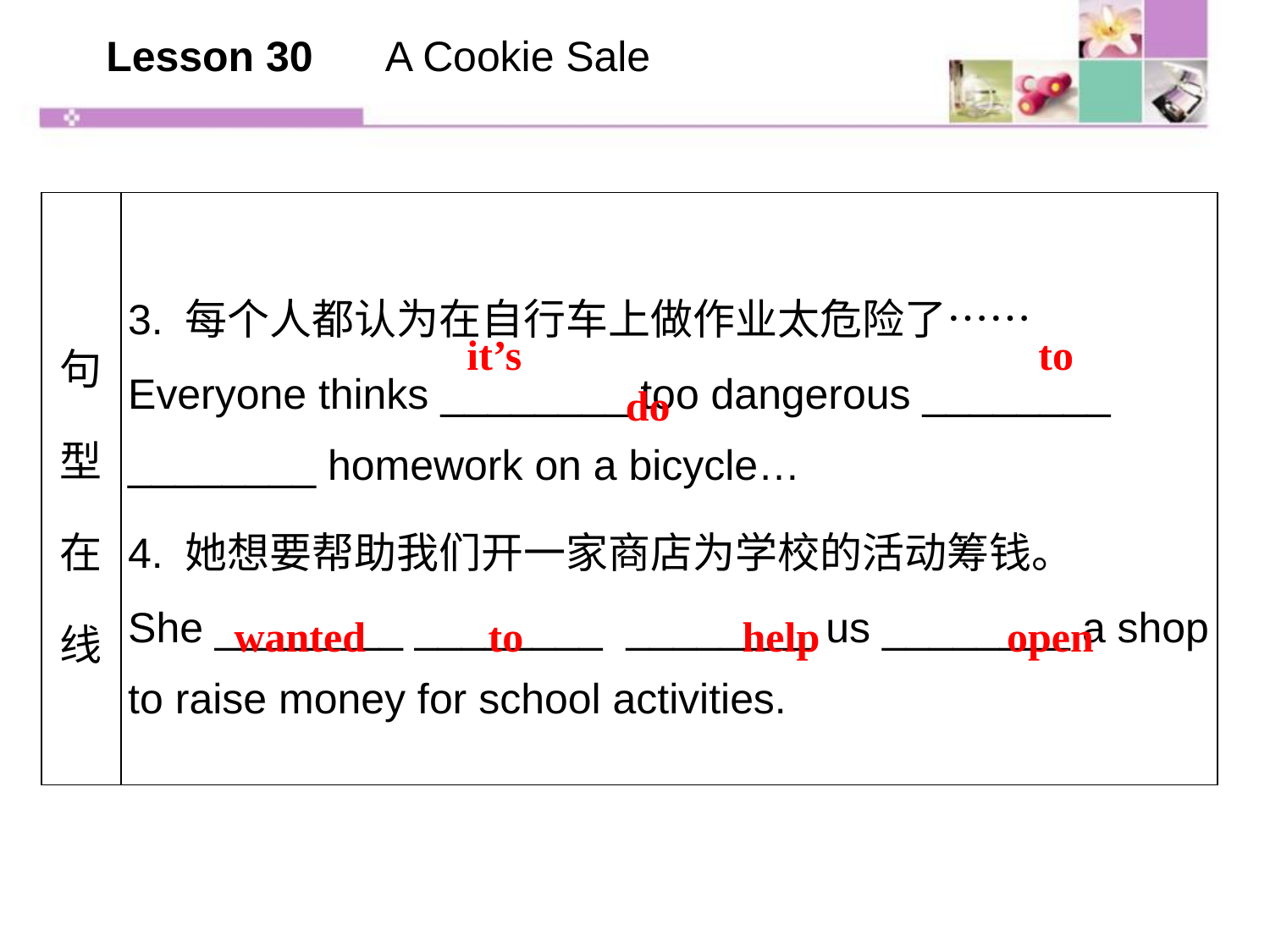

Lesson 30　 A Cookie Sale
| 句型在线 | 3. 每个人都认为在自行车上做作业太危险了…… Everyone thinks \_\_\_\_\_\_\_\_ too dangerous \_\_\_\_\_\_\_\_ \_\_\_\_\_\_\_\_ homework on a bicycle… 4. 她想要帮助我们开一家商店为学校的活动筹钱。 She \_\_\_\_\_\_\_\_ \_\_\_\_\_\_\_\_ \_\_\_\_\_\_\_\_ us \_\_\_\_\_\_\_\_ a shop to raise money for school activities. |
| --- | --- |
it’s				      to 		   do
wanted 	to 		help		 open